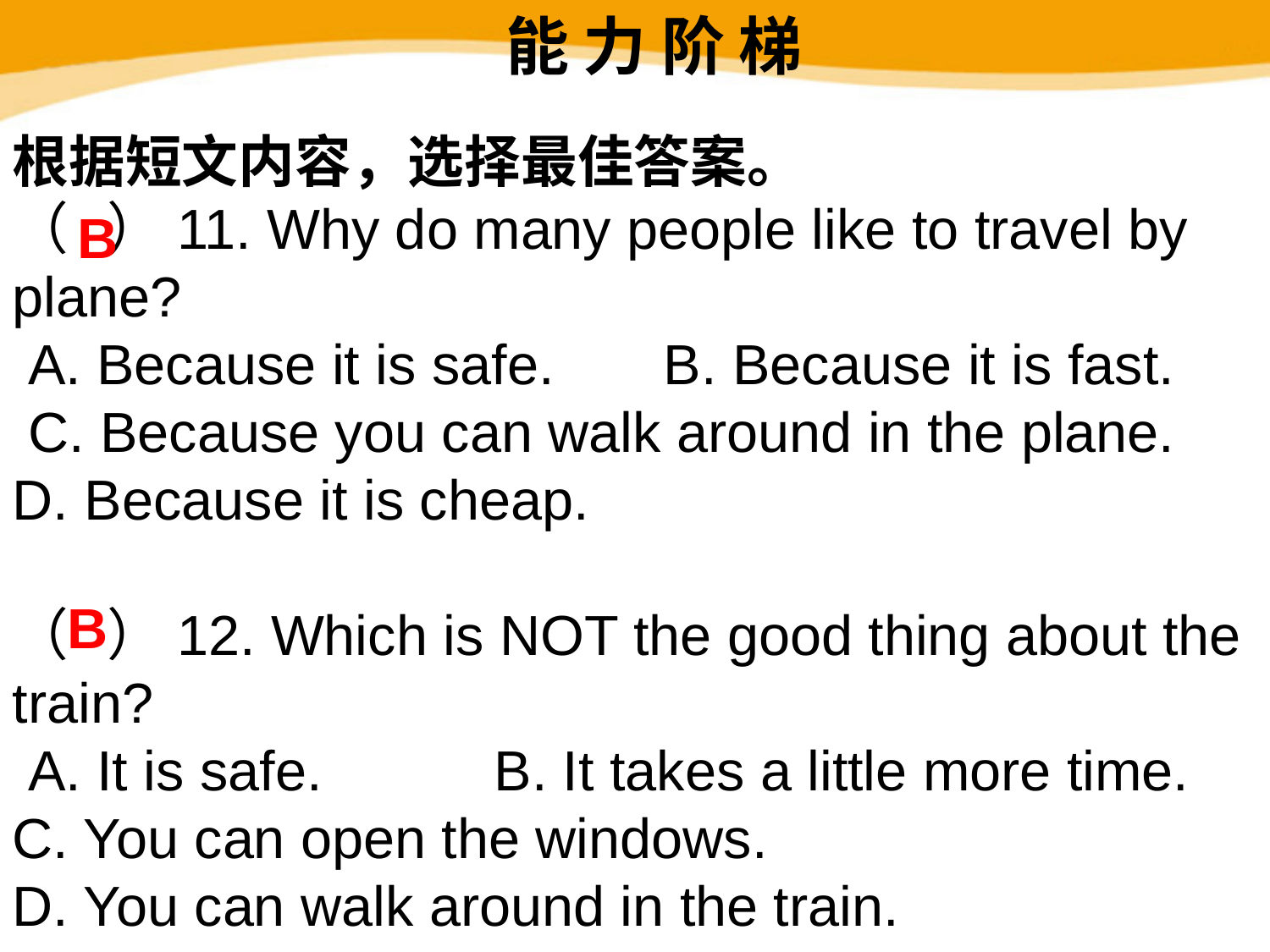

能 力 阶 梯
根据短文内容，选择最佳答案。
（   ）11. Why do many people like to travel by plane?
 A. Because it is safe.       B. Because it is fast.
 C. Because you can walk around in the plane.     D. Because it is cheap.

（   ）12. Which is NOT the good thing about the train?
 A. It is safe.           B. It takes a little more time.
C. You can open the windows.
D. You can walk around in the train.
B
B